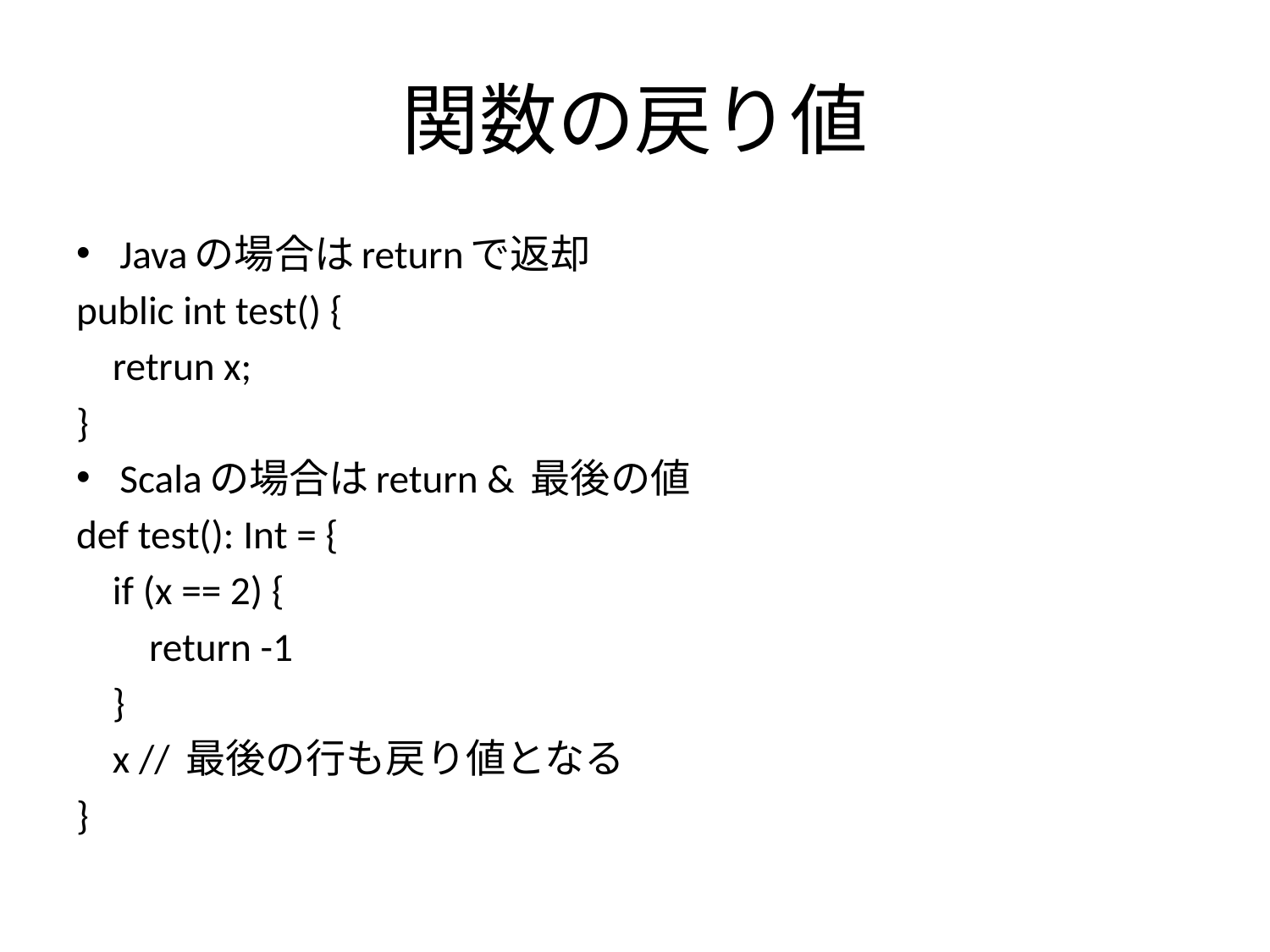

# 関数の戻り値
Javaの場合はreturnで返却
public int test() {
    retrun x;
}
Scalaの場合はreturn & 最後の値
def test(): Int = {
    if (x == 2) {
        return -1
    }
    x // 最後の行も戻り値となる
}